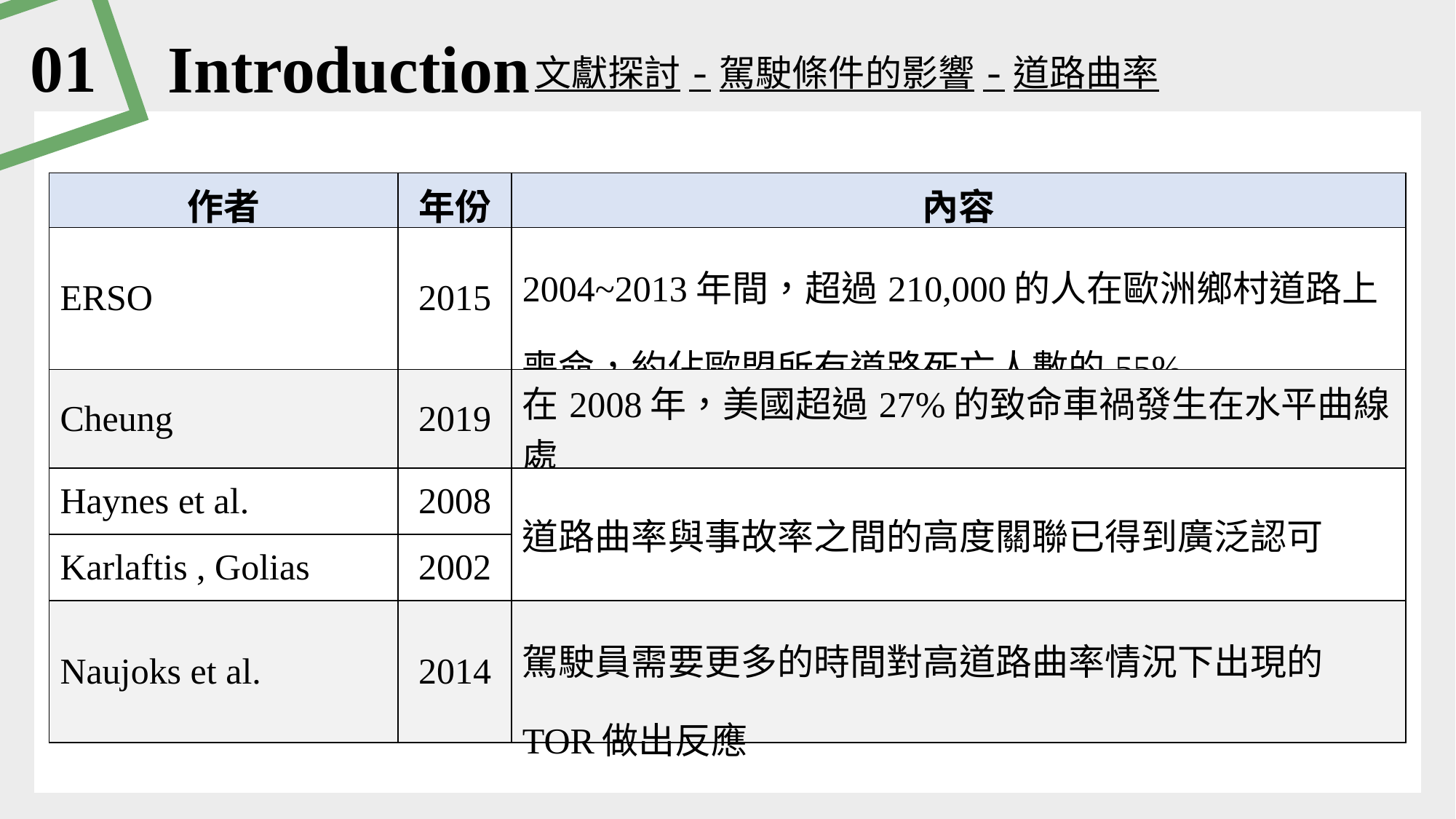

01
Introduction
文獻探討-駕駛條件的影響-道路曲率

| 作者 | 年份 | 內容 |
| --- | --- | --- |
| ERSO | 2015 | 2004~2013年間，超過210,000的人在歐洲鄉村道路上喪命，約佔歐盟所有道路死亡人數的55% |
| Cheung | 2019 | 在2008年，美國超過27%的致命車禍發生在水平曲線處 |
| Haynes et al. | 2008 | 道路曲率與事故率之間的高度關聯已得到廣泛認可 |
| Karlaftis , Golias | 2002 |  |
| Naujoks et al. | 2014 | 駕駛員需要更多的時間對高道路曲率情況下出現的TOR做出反應 |